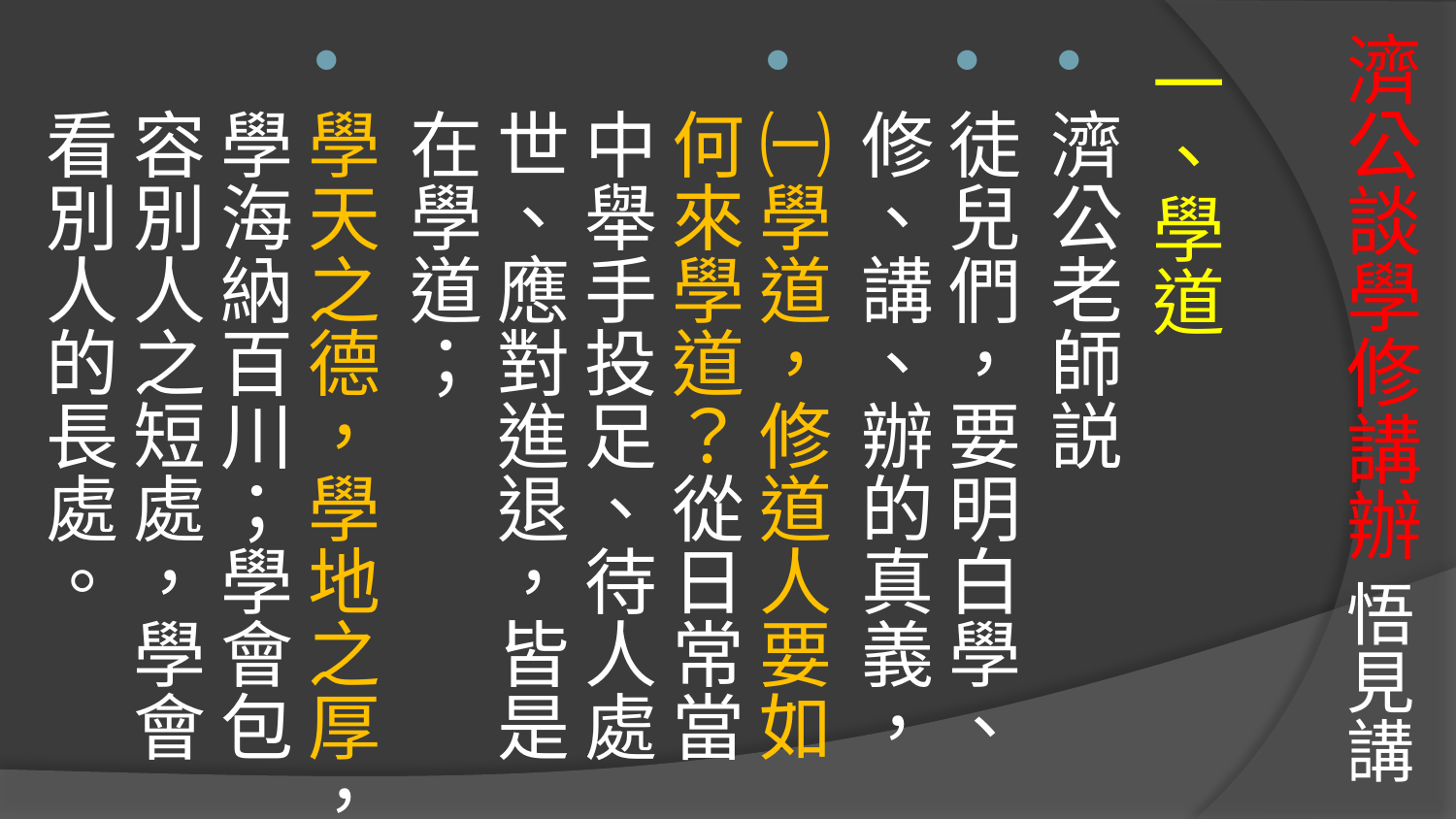

# 濟公談學修講辦 悟見講
一、學道
濟公老師説
徒兒們，要明白學、修、講、辦的真義，
㈠學道，修道人要如何來學道？從日常當中舉手投足、待人處世、應對進退，皆是在學道；
學天之德，學地之厚，學海納百川；學會包容別人之短處，學會看別人的長處。